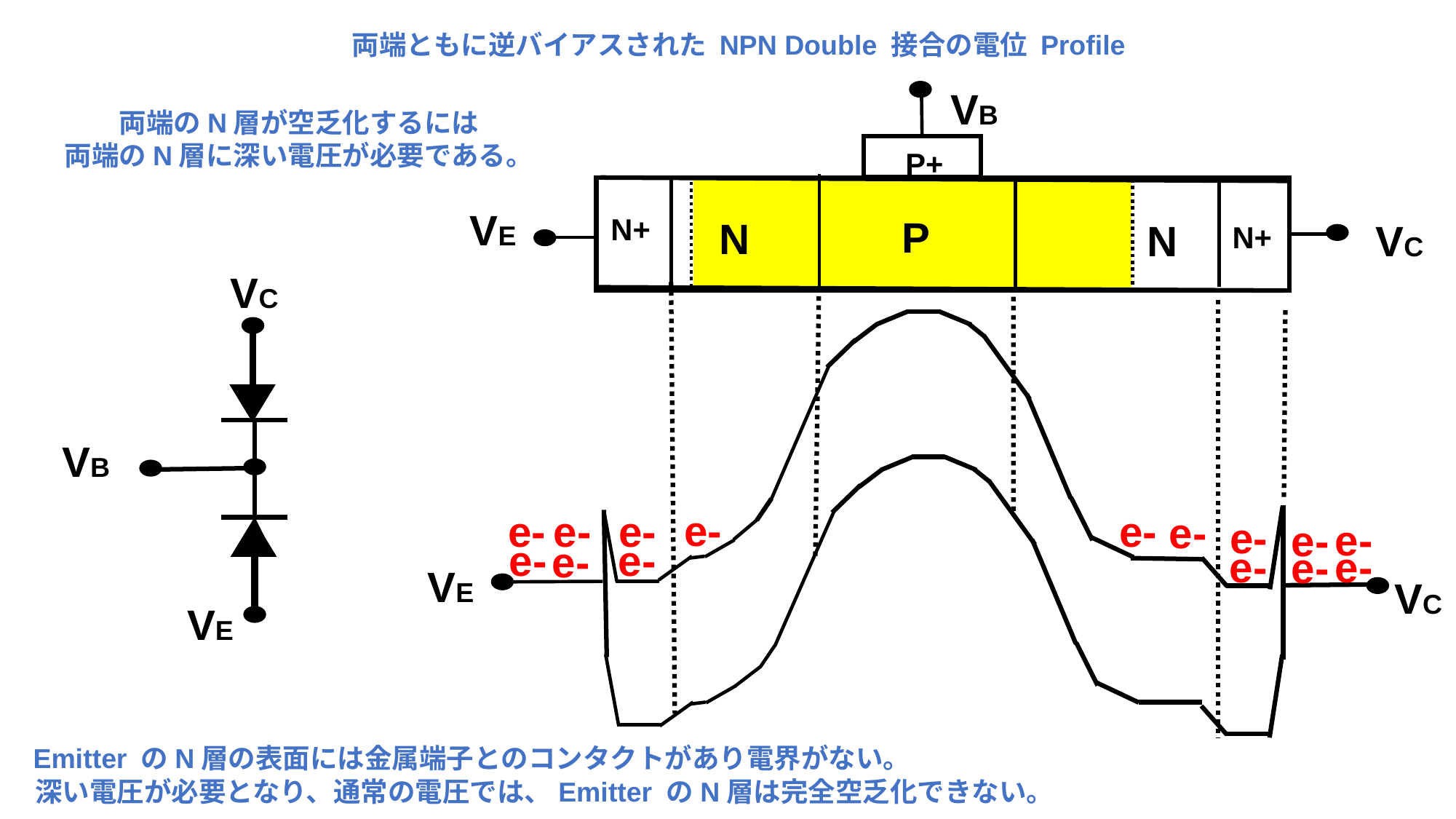

両端ともに逆バイアスされた NPN Double 接合の電位 Profile

　　両端のN層が空乏化するには
両端のN層に深い電圧が必要である。
VB

P+

VE
N+
P
N
N
VC
N+

VC

VB

e-
e-
e-
e-
e-
e-
e-
e-
e-

e-
e-
e-
e-
e-
e-
VE
VC

VE

Emitter のN層の表面には金属端子とのコンタクトがあり電界がない。
深い電圧が必要となり、通常の電圧では、Emitter のN層は完全空乏化できない。